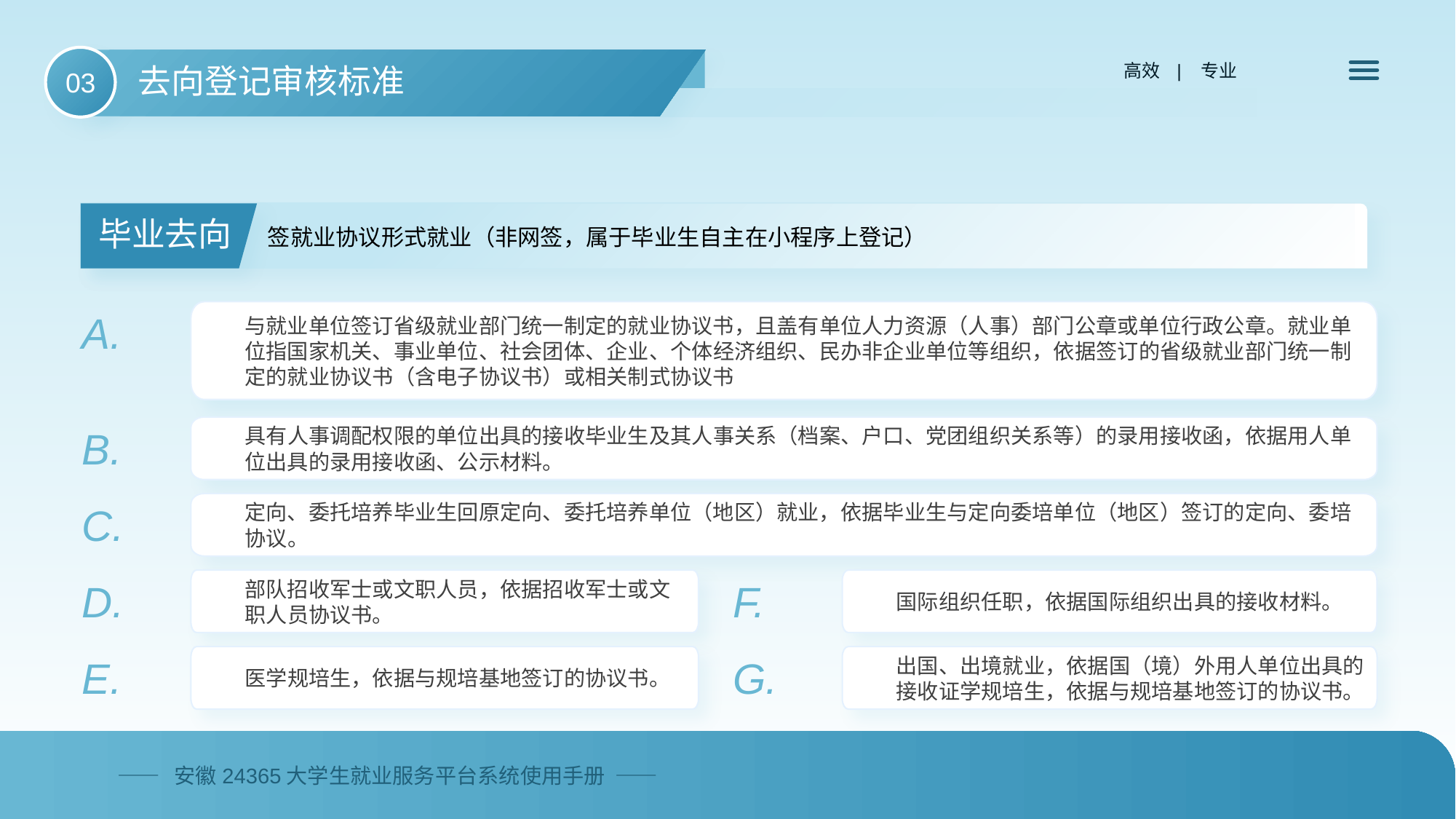

03

去向登记审核标准

  高效   |   专业

毕业去向

签就业协议形式就业（非网签，属于毕业生自主在小程序上登记）
A.
与就业单位签订省级就业部门统一制定的就业协议书，且盖有单位人力资源（人事）部门公章或单位行政公章。就业单位指国家机关、事业单位、社会团体、企业、个体经济组织、民办非企业单位等组织，依据签订的省级就业部门统一制定的就业协议书（含电子协议书）或相关制式协议书
B.
具有人事调配权限的单位出具的接收毕业生及其人事关系（档案、户口、党团组织关系等）的录用接收函，依据用人单位出具的录用接收函、公示材料。
C.
定向、委托培养毕业生回原定向、委托培养单位（地区）就业，依据毕业生与定向委培单位（地区）签订的定向、委培协议。
D.
F.
部队招收军士或文职人员，依据招收军士或文职人员协议书。
国际组织任职，依据国际组织出具的接收材料。
E.
G.
医学规培生，依据与规培基地签订的协议书。
出国、出境就业，依据国（境）外用人单位出具的接收证学规培生，依据与规培基地签订的协议书。

——  安徽24365大学生就业服务平台系统使用手册  ——